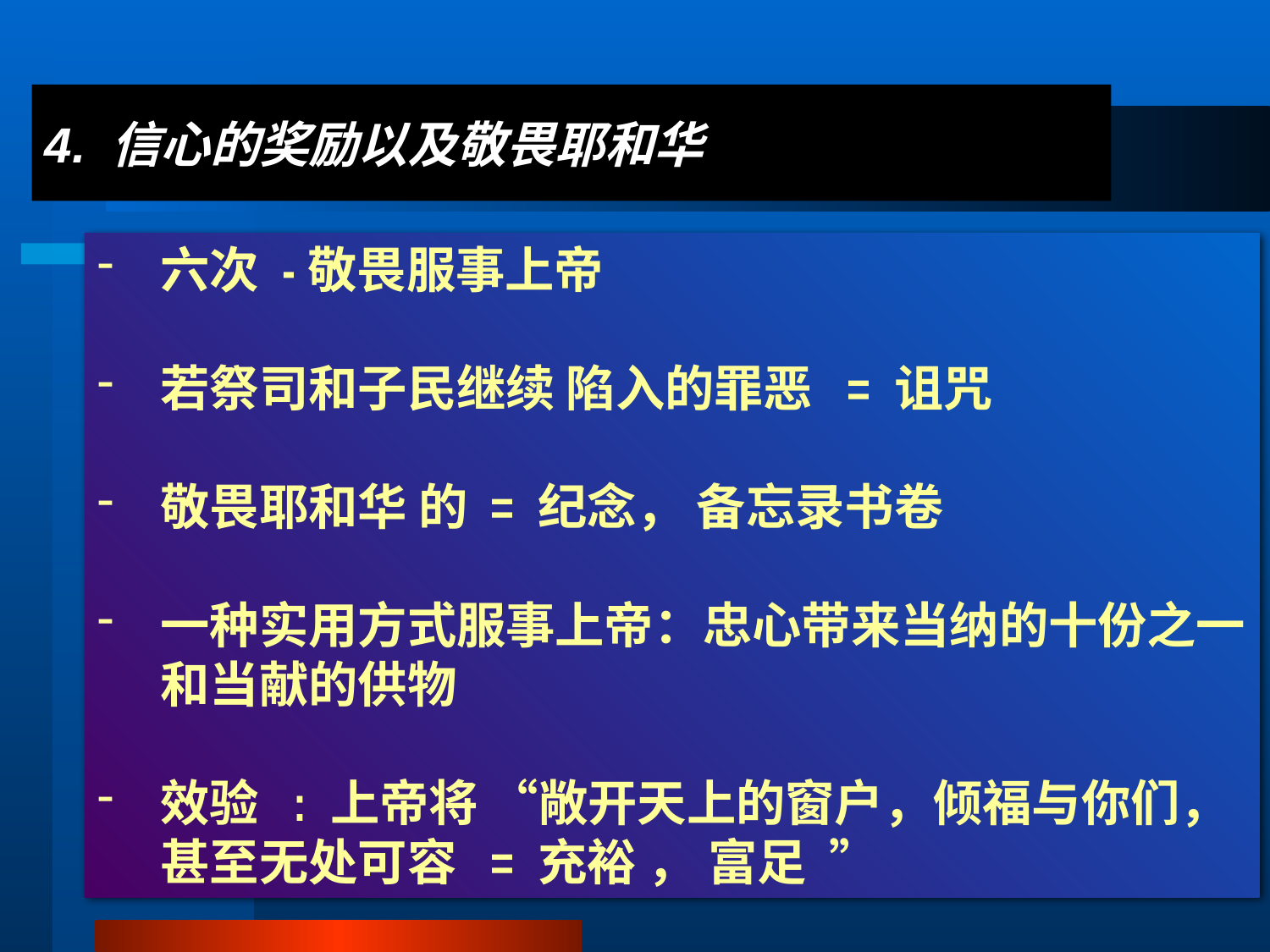

4. 信心的奖励以及敬畏耶和华
六次 -敬畏服事上帝

若祭司和子民继续 陷入的罪恶  = 诅咒

敬畏耶和华 的 = 纪念， 备忘录书卷

一种实用方式服事上帝：忠心带来当纳的十份之一和当献的供物

效验  : 上帝将 “敞开天上的窗户，倾福与你们，甚至无处可容  = 充裕 ， 富足  ”